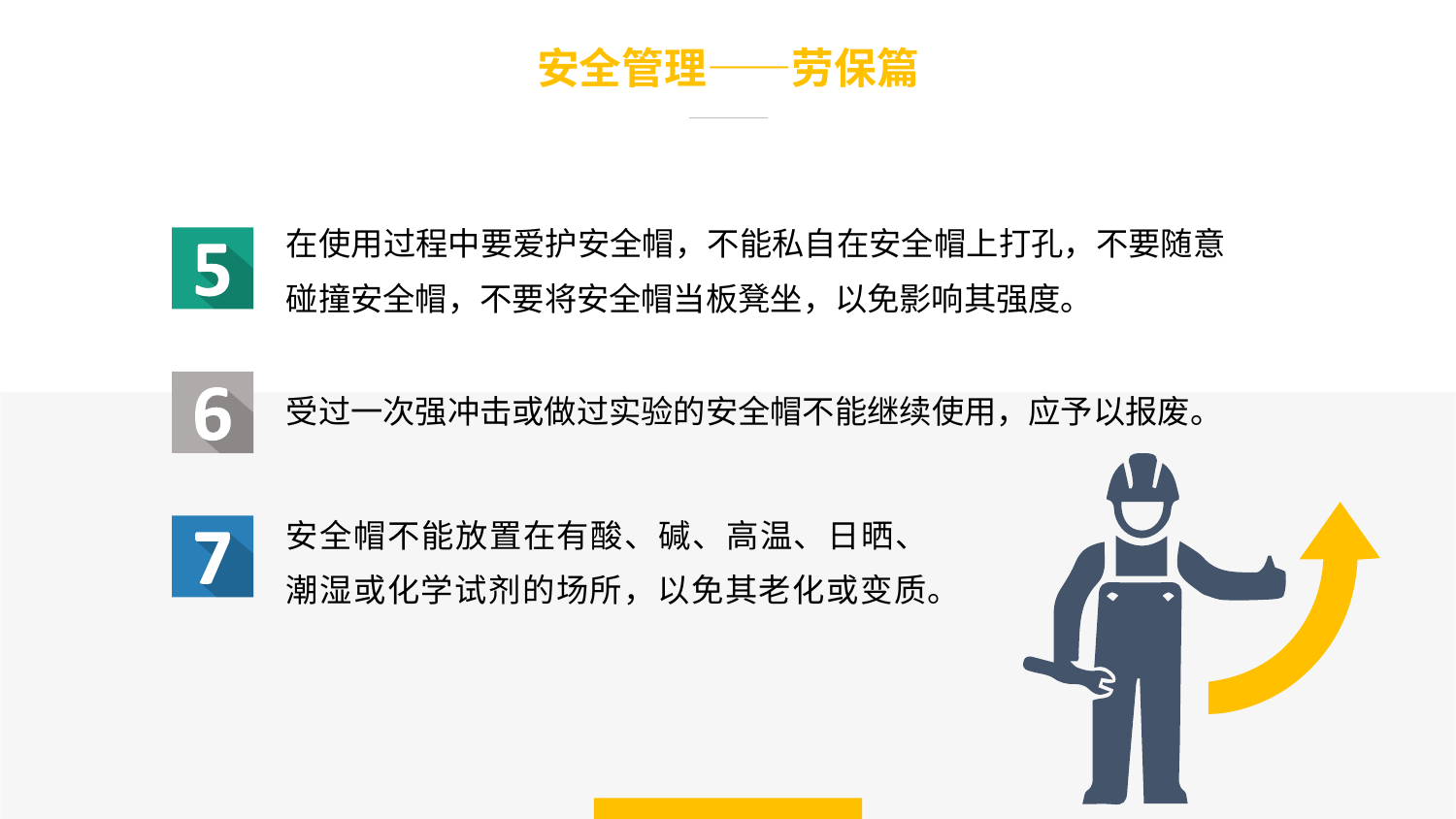

安全管理——劳保篇
在使用过程中要爱护安全帽，不能私自在安全帽上打孔，不要随意碰撞安全帽，不要将安全帽当板凳坐，以免影响其强度。

受过一次强冲击或做过实验的安全帽不能继续使用，应予以报废。

安全帽不能放置在有酸、碱、高温、日晒、潮湿或化学试剂的场所，以免其老化或变质。